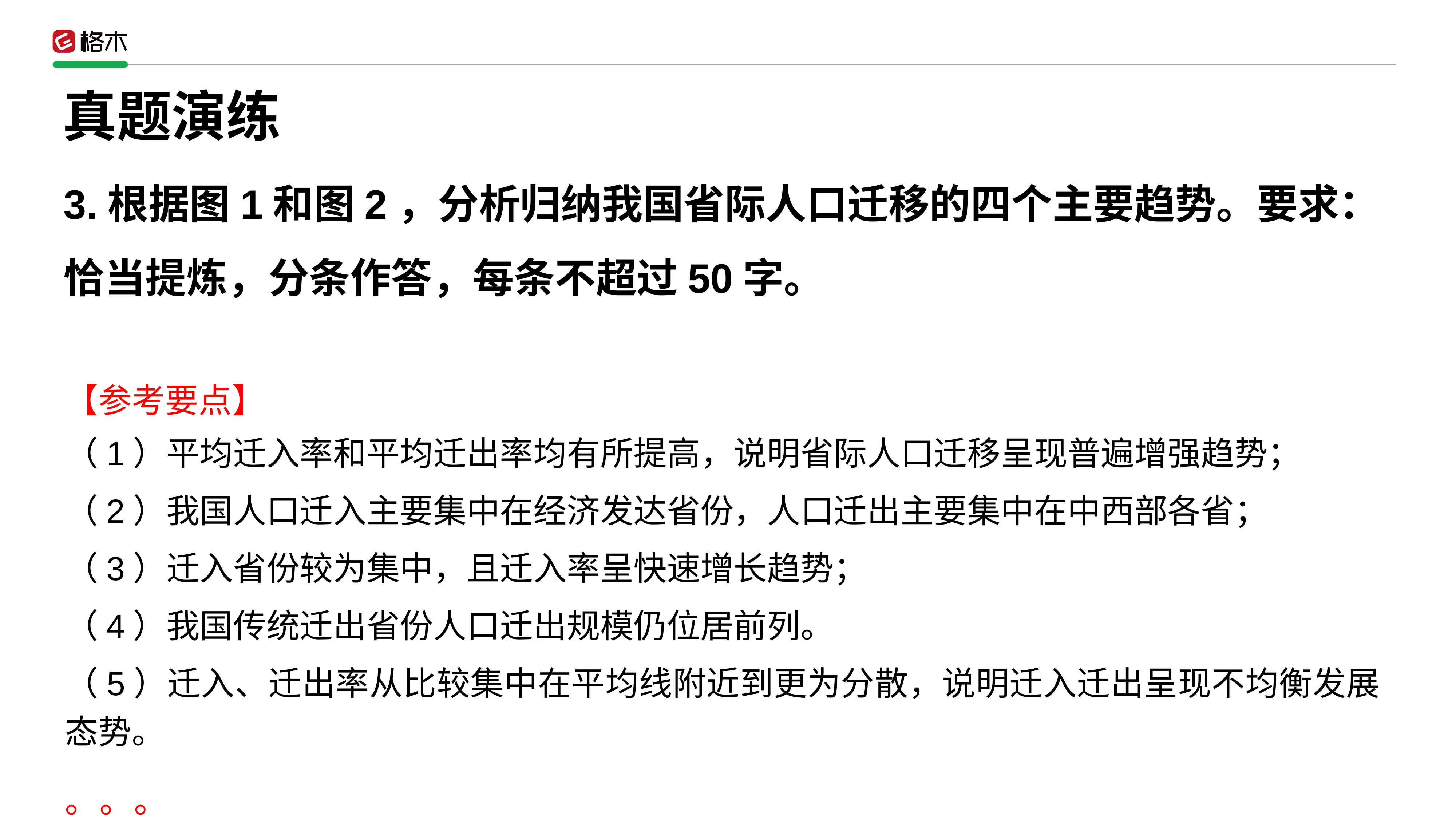

真题演练
3.根据图1和图2，分析归纳我国省际人口迁移的四个主要趋势。要求：恰当提炼，分条作答，每条不超过50字。

【参考要点】
（1）平均迁入率和平均迁出率均有所提高，说明省际人口迁移呈现普遍增强趋势；
（2）我国人口迁入主要集中在经济发达省份，人口迁出主要集中在中西部各省；
（3）迁入省份较为集中，且迁入率呈快速增长趋势；
（4）我国传统迁出省份人口迁出规模仍位居前列。
（5）迁入、迁出率从比较集中在平均线附近到更为分散，说明迁入迁出呈现不均衡发展态势。
。。。